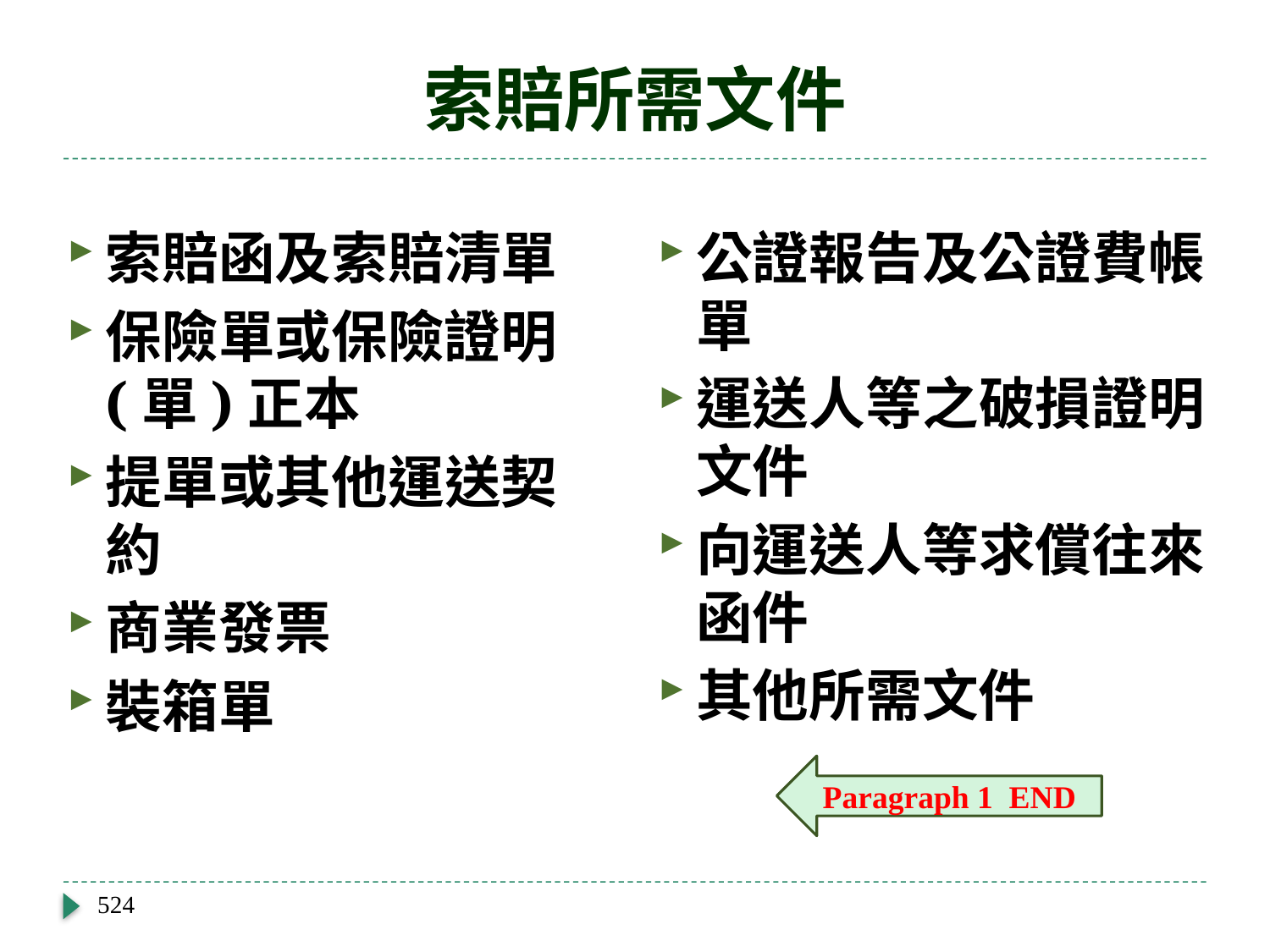

# 索賠所需文件
索賠函及索賠清單
保險單或保險證明(單)正本
提單或其他運送契約
商業發票
裝箱單
公證報告及公證費帳單
運送人等之破損證明文件
向運送人等求償往來函件
其他所需文件
Paragraph 1  END
524